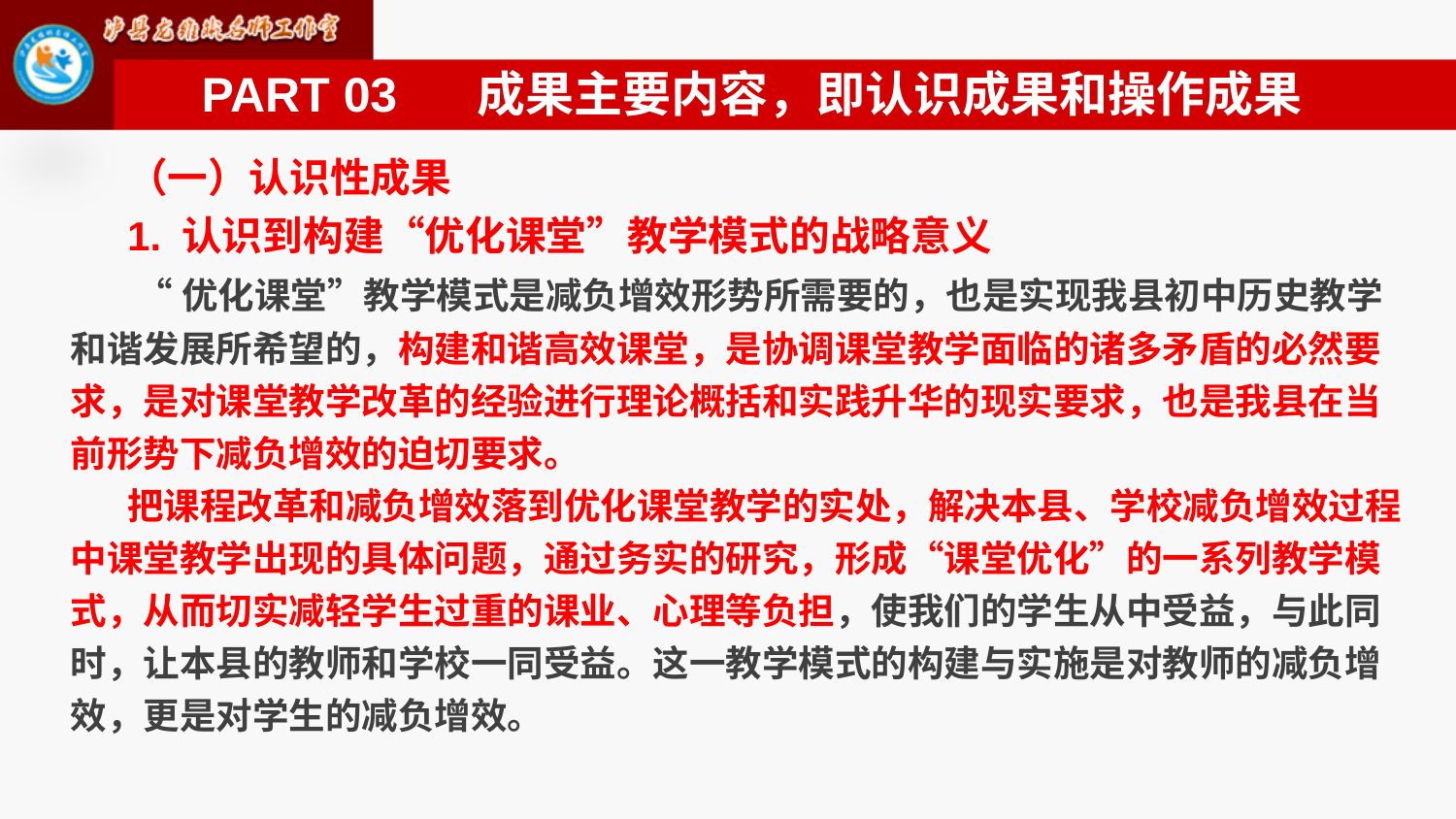

PART 03     成果主要内容，即认识成果和操作成果
（一）认识性成果
1. 认识到构建“优化课堂”教学模式的战略意义
 “优化课堂”教学模式是减负增效形势所需要的，也是实现我县初中历史教学和谐发展所希望的，构建和谐高效课堂，是协调课堂教学面临的诸多矛盾的必然要求，是对课堂教学改革的经验进行理论概括和实践升华的现实要求，也是我县在当前形势下减负增效的迫切要求。
把课程改革和减负增效落到优化课堂教学的实处，解决本县、学校减负增效过程中课堂教学出现的具体问题，通过务实的研究，形成“课堂优化”的一系列教学模式，从而切实减轻学生过重的课业、心理等负担，使我们的学生从中受益，与此同时，让本县的教师和学校一同受益。这一教学模式的构建与实施是对教师的减负增效，更是对学生的减负增效。